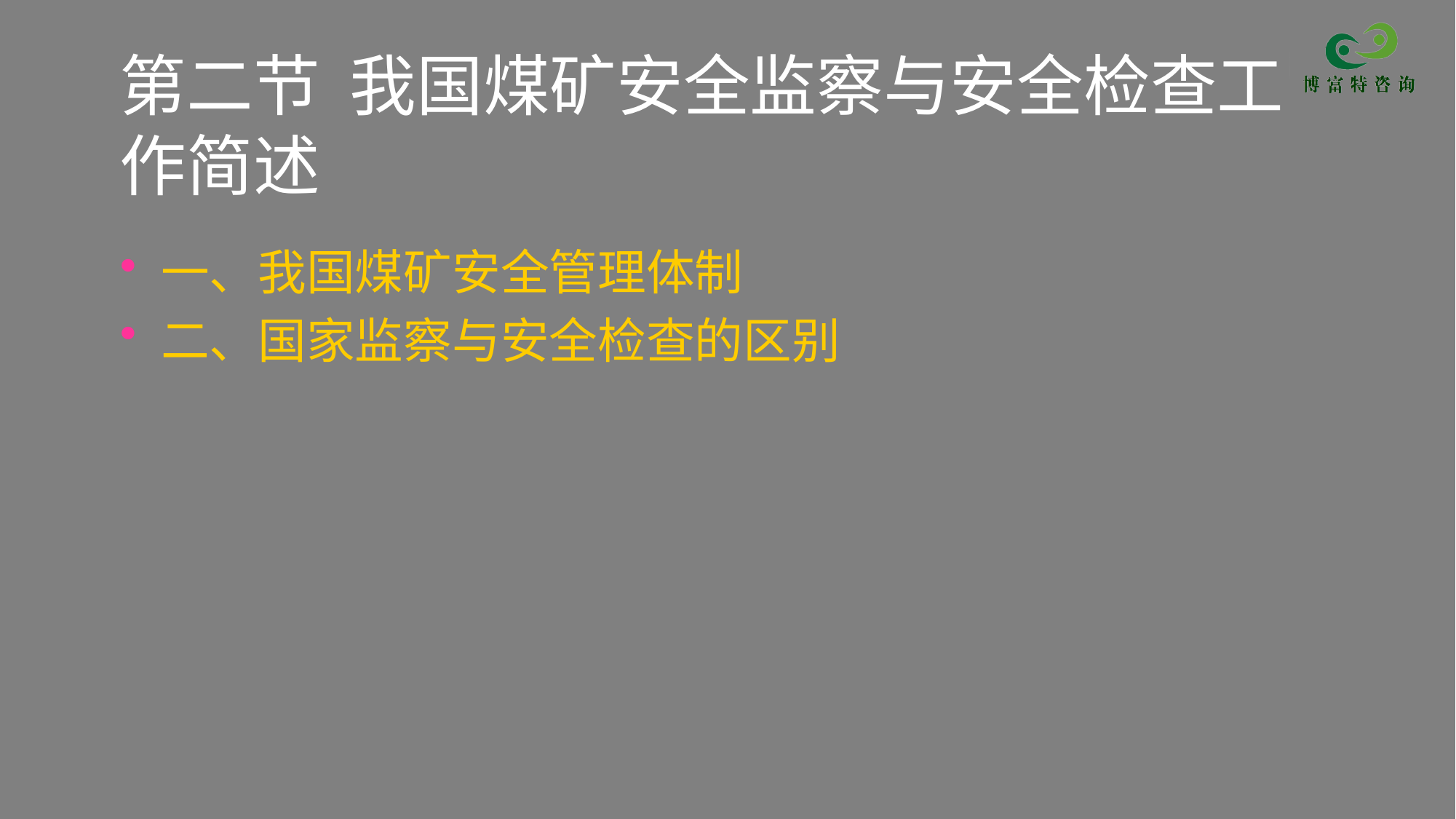

# 第二节  我国煤矿安全监察与安全检查工作简述
一、我国煤矿安全管理体制
二、国家监察与安全检查的区别